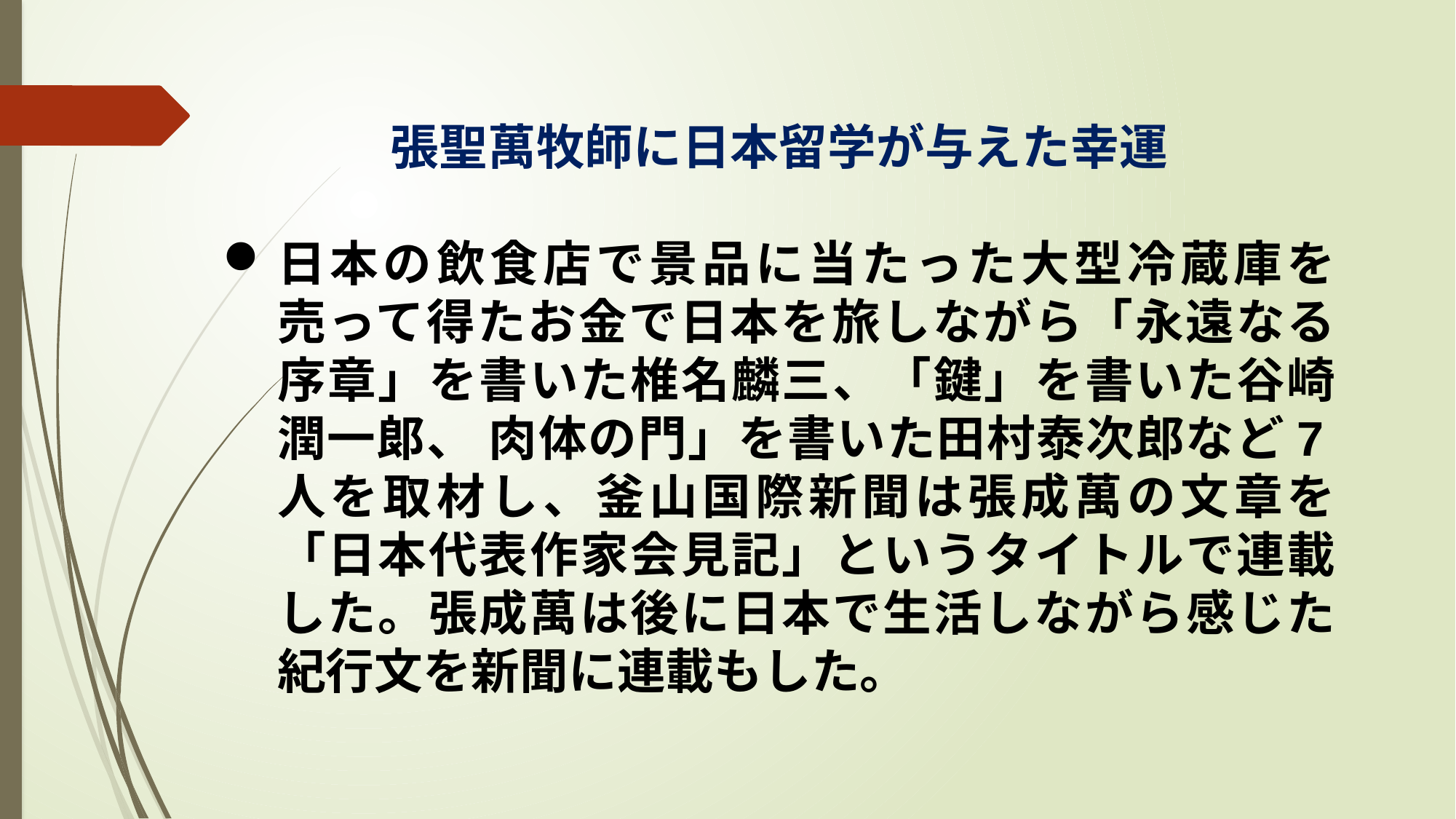

張聖萬牧師に日本留学が与えた幸運

日本の飲食店で景品に当たった大型冷蔵庫を売って得たお金で日本を旅しながら「永遠なる序章」を書いた椎名麟三、「鍵」を書いた谷崎潤一郞、 肉体の門」を書いた田村泰次郎など7人を取材し、釜山国際新聞は張成萬の文章を「日本代表作家会見記」というタイトルで連載した。張成萬は後に日本で生活しながら感じた紀行文を新聞に連載もした。